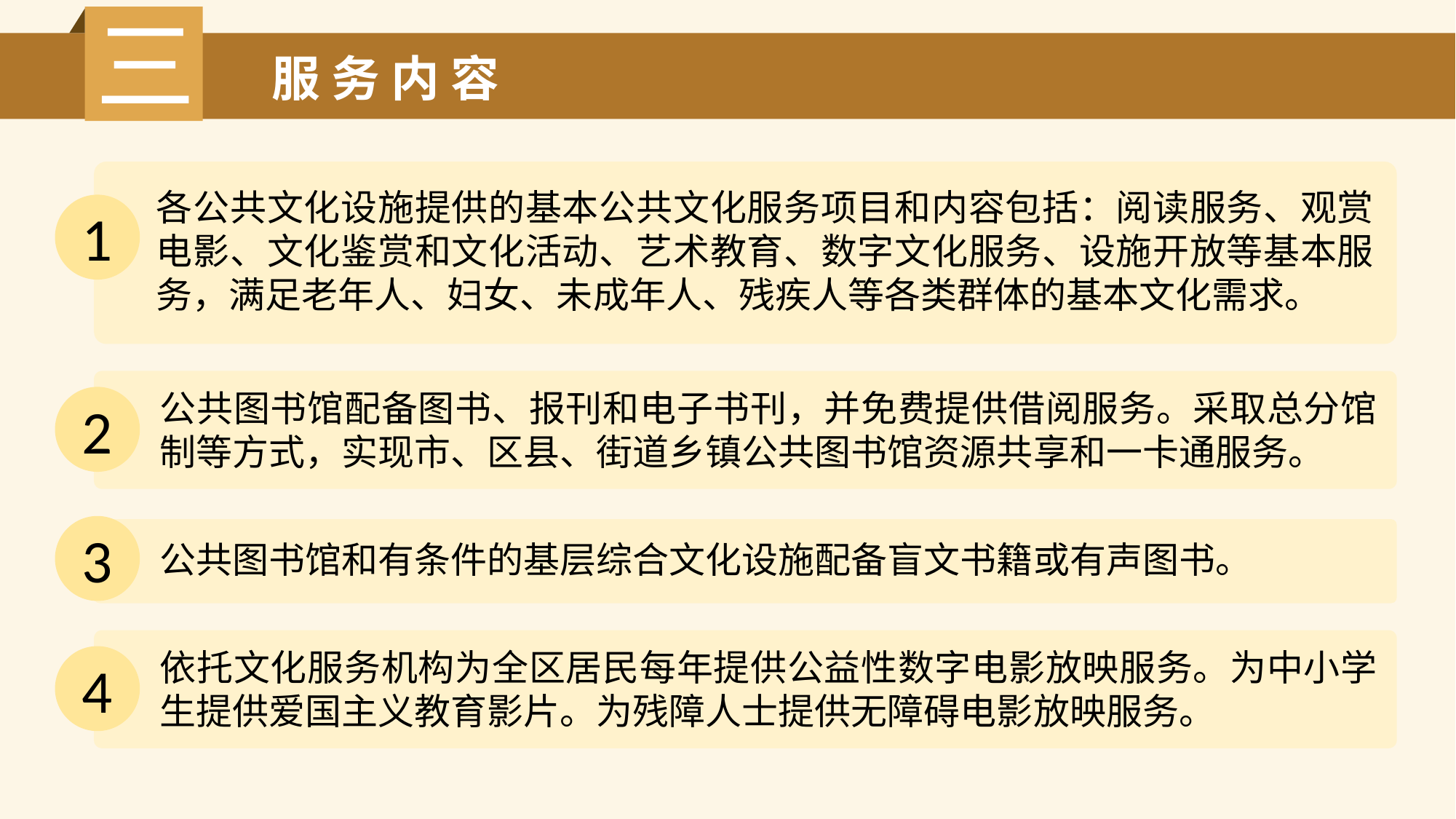

三

服 务 内 容

各公共文化设施提供的基本公共文化服务项目和内容包括：阅读服务、观赏电影、文化鉴赏和文化活动、艺术教育、数字文化服务、设施开放等基本服务，满足老年人、妇女、未成年人、残疾人等各类群体的基本文化需求。
1

公共图书馆配备图书、报刊和电子书刊，并免费提供借阅服务。采取总分馆制等方式，实现市、区县、街道乡镇公共图书馆资源共享和一卡通服务。
2
3

公共图书馆和有条件的基层综合文化设施配备盲文书籍或有声图书。

依托文化服务机构为全区居民每年提供公益性数字电影放映服务。为中小学生提供爱国主义教育影片。为残障人士提供无障碍电影放映服务。
4